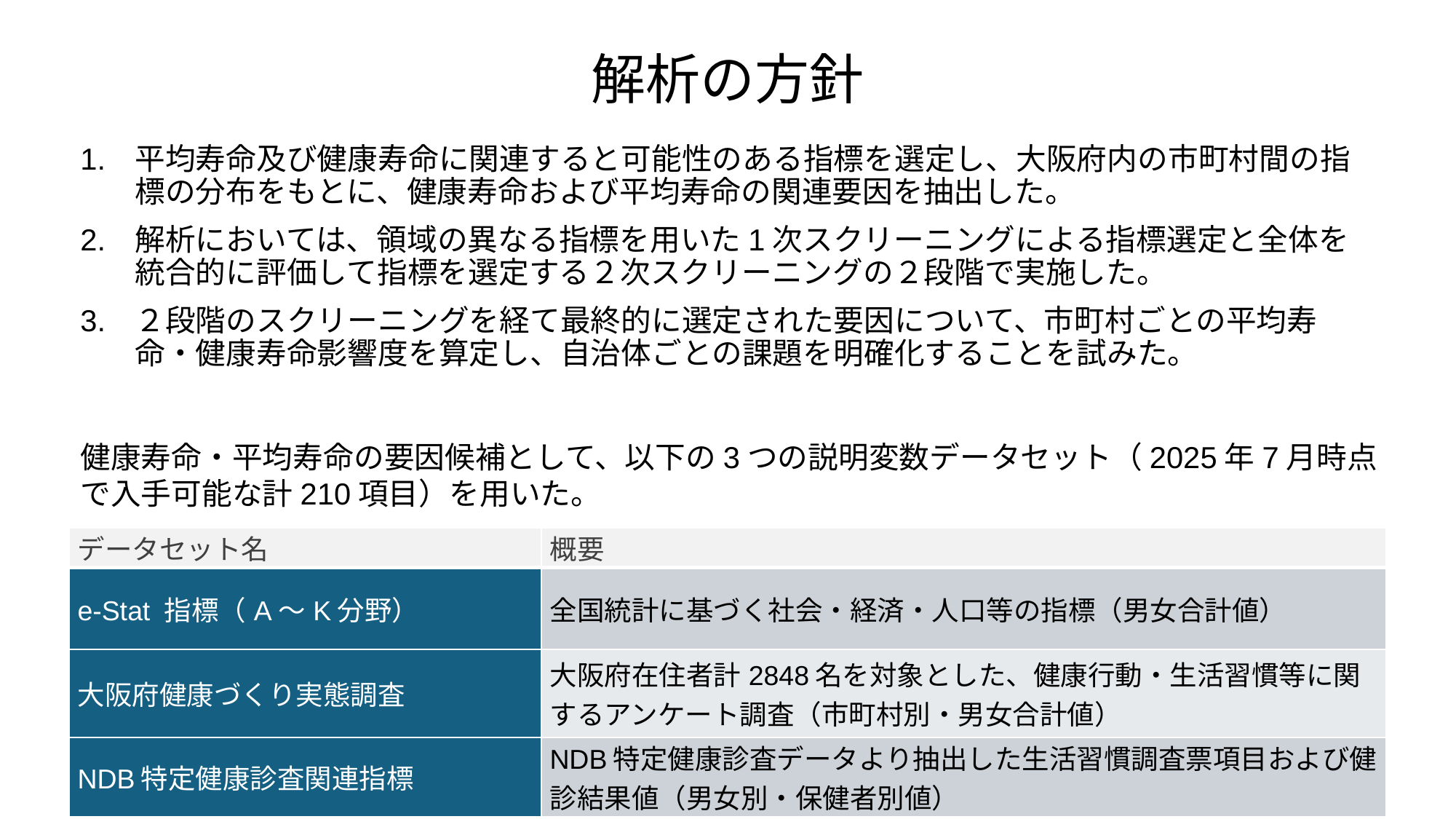

# 解析の方針
平均寿命及び健康寿命に関連すると可能性のある指標を選定し、大阪府内の市町村間の指標の分布をもとに、健康寿命および平均寿命の関連要因を抽出した。
解析においては、領域の異なる指標を用いた1次スクリーニングによる指標選定と全体を統合的に評価して指標を選定する２次スクリーニングの２段階で実施した。
２段階のスクリーニングを経て最終的に選定された要因について、市町村ごとの平均寿命・健康寿命影響度を算定し、自治体ごとの課題を明確化することを試みた。
健康寿命・平均寿命の要因候補として、以下の3つの説明変数データセット（2025年7月時点で入手可能な計210項目）を用いた。
| データセット名 | 概要 |
| --- | --- |
| e-Stat 指標（A～K分野） | 全国統計に基づく社会・経済・人口等の指標（男女合計値） |
| 大阪府健康づくり実態調査 | 大阪府在住者計2848名を対象とした、健康行動・生活習慣等に関するアンケート調査（市町村別・男女合計値） |
| NDB特定健康診査関連指標 | NDB特定健康診査データより抽出した生活習慣調査票項目および健診結果値（男女別・保健者別値） |